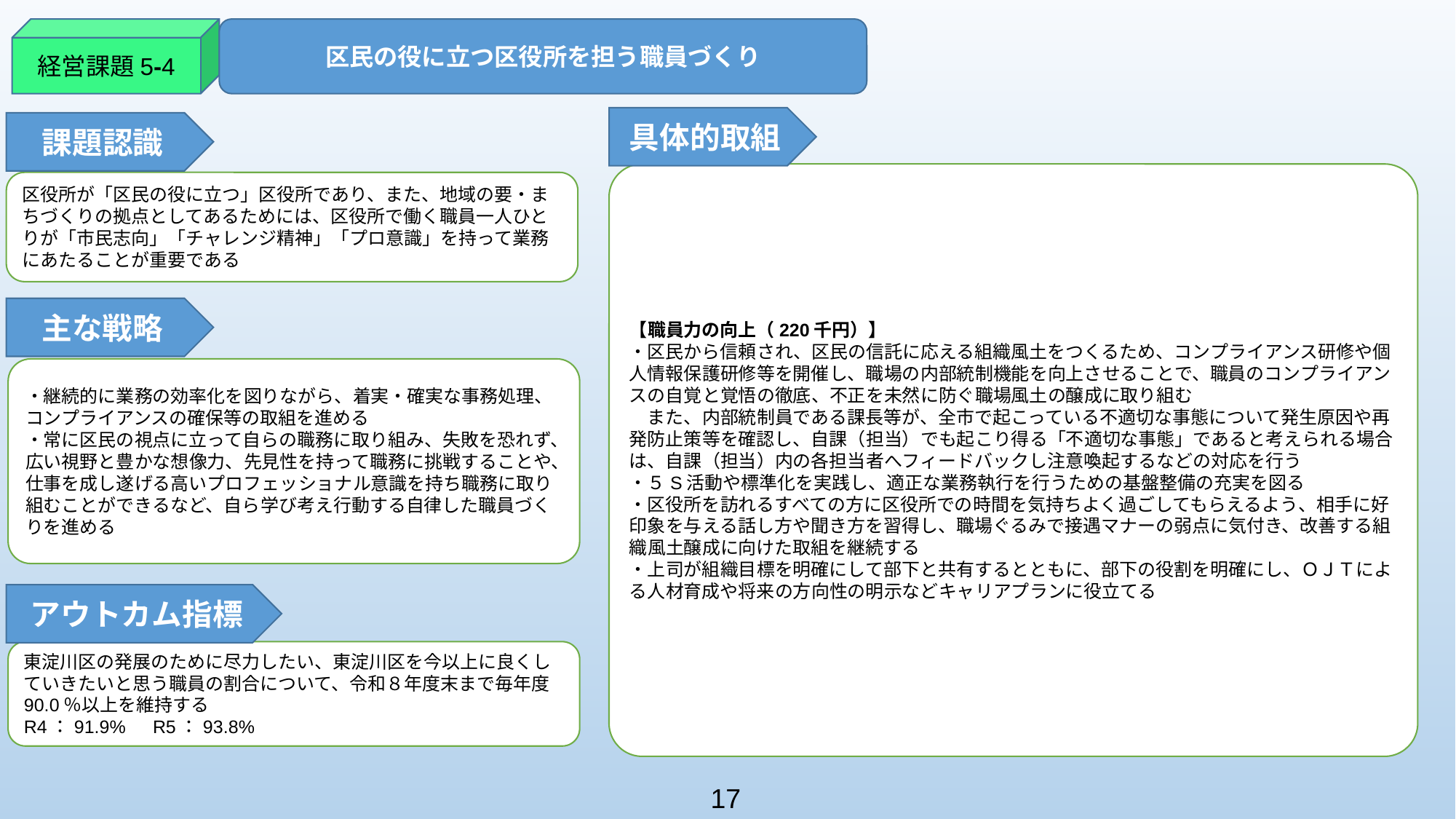

経営課題5-4
区民の役に立つ区役所を担う職員づくり
具体的取組
課題認識
【職員力の向上（220千円）】
・区民から信頼され、区民の信託に応える組織風土をつくるため、コンプライアンス研修や個人情報保護研修等を開催し、職場の内部統制機能を向上させることで、職員のコンプライアンスの自覚と覚悟の徹底、不正を未然に防ぐ職場風土の醸成に取り組む
　また、内部統制員である課長等が、全市で起こっている不適切な事態について発生原因や再発防止策等を確認し、自課（担当）でも起こり得る「不適切な事態」であると考えられる場合は、自課（担当）内の各担当者へフィードバックし注意喚起するなどの対応を行う
・５S活動や標準化を実践し、適正な業務執行を行うための基盤整備の充実を図る
・区役所を訪れるすべての方に区役所での時間を気持ちよく過ごしてもらえるよう、相手に好印象を与える話し方や聞き方を習得し、職場ぐるみで接遇マナーの弱点に気付き、改善する組織風土醸成に向けた取組を継続する
・上司が組織目標を明確にして部下と共有するとともに、部下の役割を明確にし、ＯＪＴによる人材育成や将来の方向性の明示などキャリアプランに役立てる
区役所が「区民の役に立つ」区役所であり、また、地域の要・まちづくりの拠点としてあるためには、区役所で働く職員一人ひとりが「市民志向」「チャレンジ精神」「プロ意識」を持って業務にあたることが重要である
主な戦略
・継続的に業務の効率化を図りながら、着実・確実な事務処理、コンプライアンスの確保等の取組を進める
・常に区民の視点に立って自らの職務に取り組み、失敗を恐れず、広い視野と豊かな想像力、先見性を持って職務に挑戦することや、仕事を成し遂げる高いプロフェッショナル意識を持ち職務に取り組むことができるなど、自ら学び考え行動する自律した職員づくりを進める
アウトカム指標
東淀川区の発展のために尽力したい、東淀川区を今以上に良くしていきたいと思う職員の割合について、令和８年度末まで毎年度90.0％以上を維持する
R4：91.9%　R5：93.8%
17